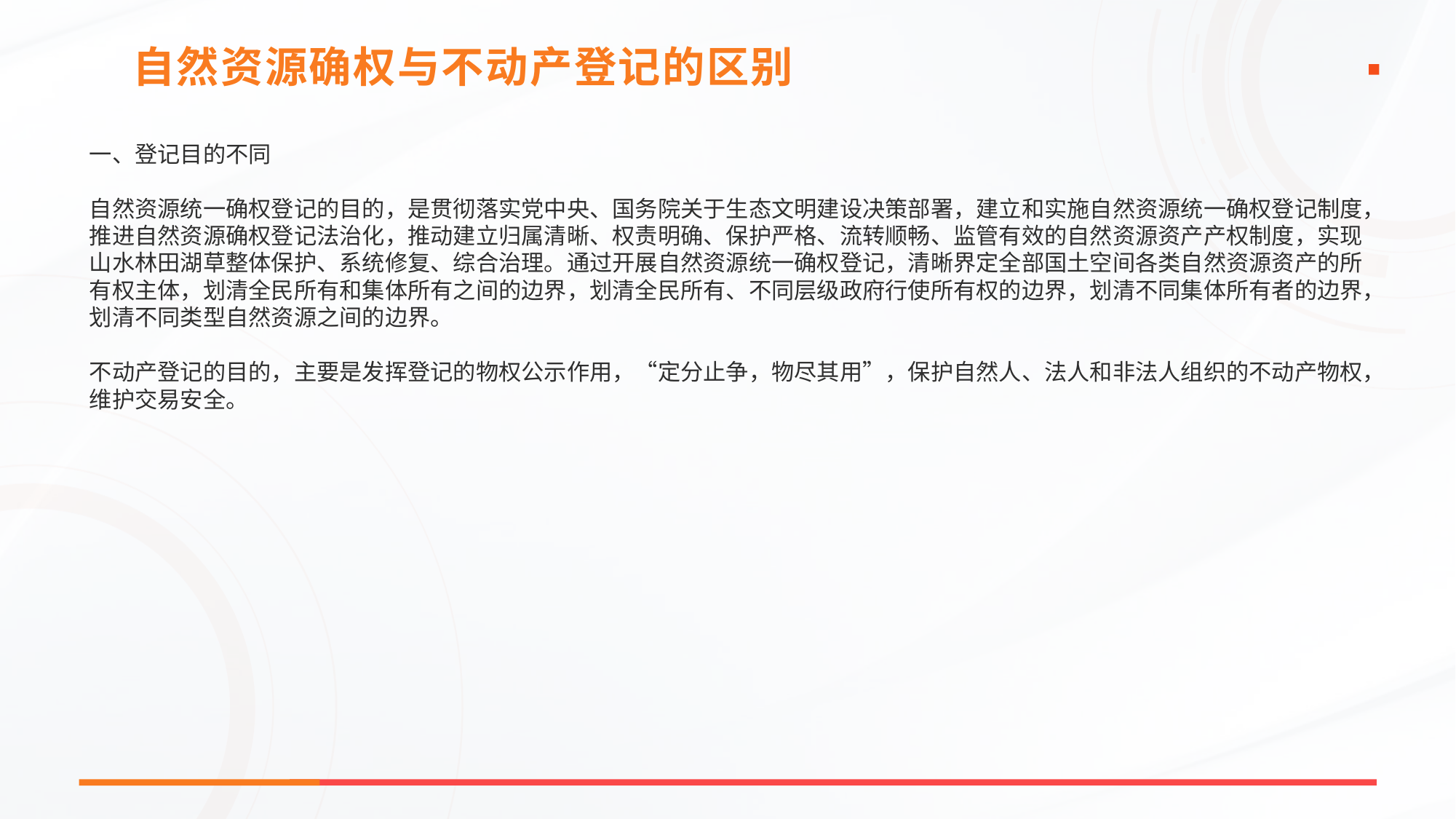

自然资源确权与不动产登记的区别
一、登记目的不同

自然资源统一确权登记的目的，是贯彻落实党中央、国务院关于生态文明建设决策部署，建立和实施自然资源统一确权登记制度，推进自然资源确权登记法治化，推动建立归属清晰、权责明确、保护严格、流转顺畅、监管有效的自然资源资产产权制度，实现山水林田湖草整体保护、系统修复、综合治理。通过开展自然资源统一确权登记，清晰界定全部国土空间各类自然资源资产的所有权主体，划清全民所有和集体所有之间的边界，划清全民所有、不同层级政府行使所有权的边界，划清不同集体所有者的边界，划清不同类型自然资源之间的边界。

不动产登记的目的，主要是发挥登记的物权公示作用，“定分止争，物尽其用”，保护自然人、法人和非法人组织的不动产物权，维护交易安全。